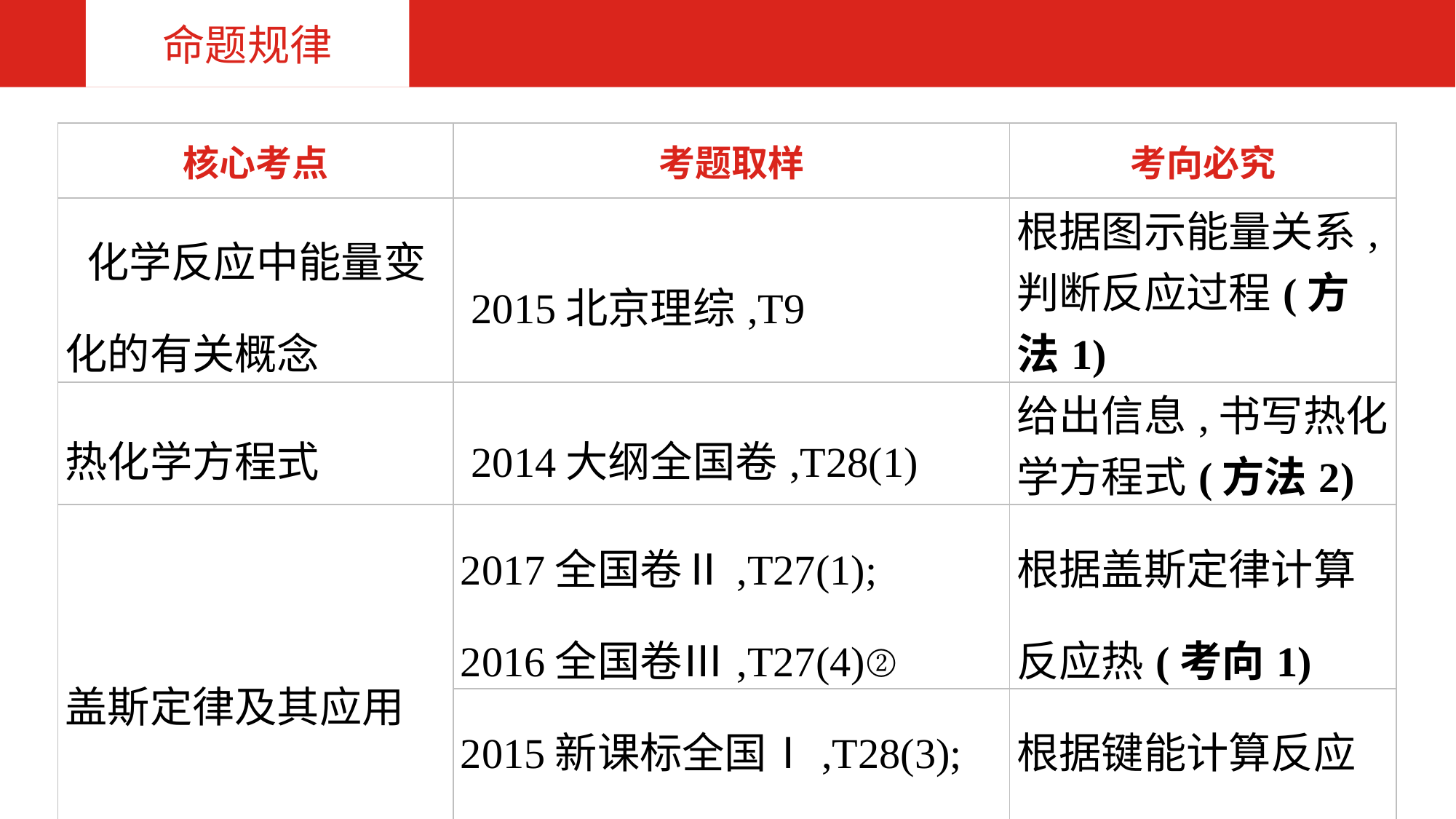

命题规律
| 核心考点 | 考题取样 | 考向必究 |
| --- | --- | --- |
| 化学反应中能量变化的有关概念 | 2015北京理综,T9 | 根据图示能量关系,判断反应过程(方法1) |
| 热化学方程式 | 2014大纲全国卷,T28(1) | 给出信息,书写热化学方程式(方法2) |
| 盖斯定律及其应用 | 2017全国卷Ⅱ,T27(1); 2016全国卷Ⅲ,T27(4)② | 根据盖斯定律计算反应热(考向1) |
|  | 2015新课标全国Ⅰ,T28(3); 2015新课标全国Ⅱ,T27(1) | 根据键能计算反应热(考向2) |